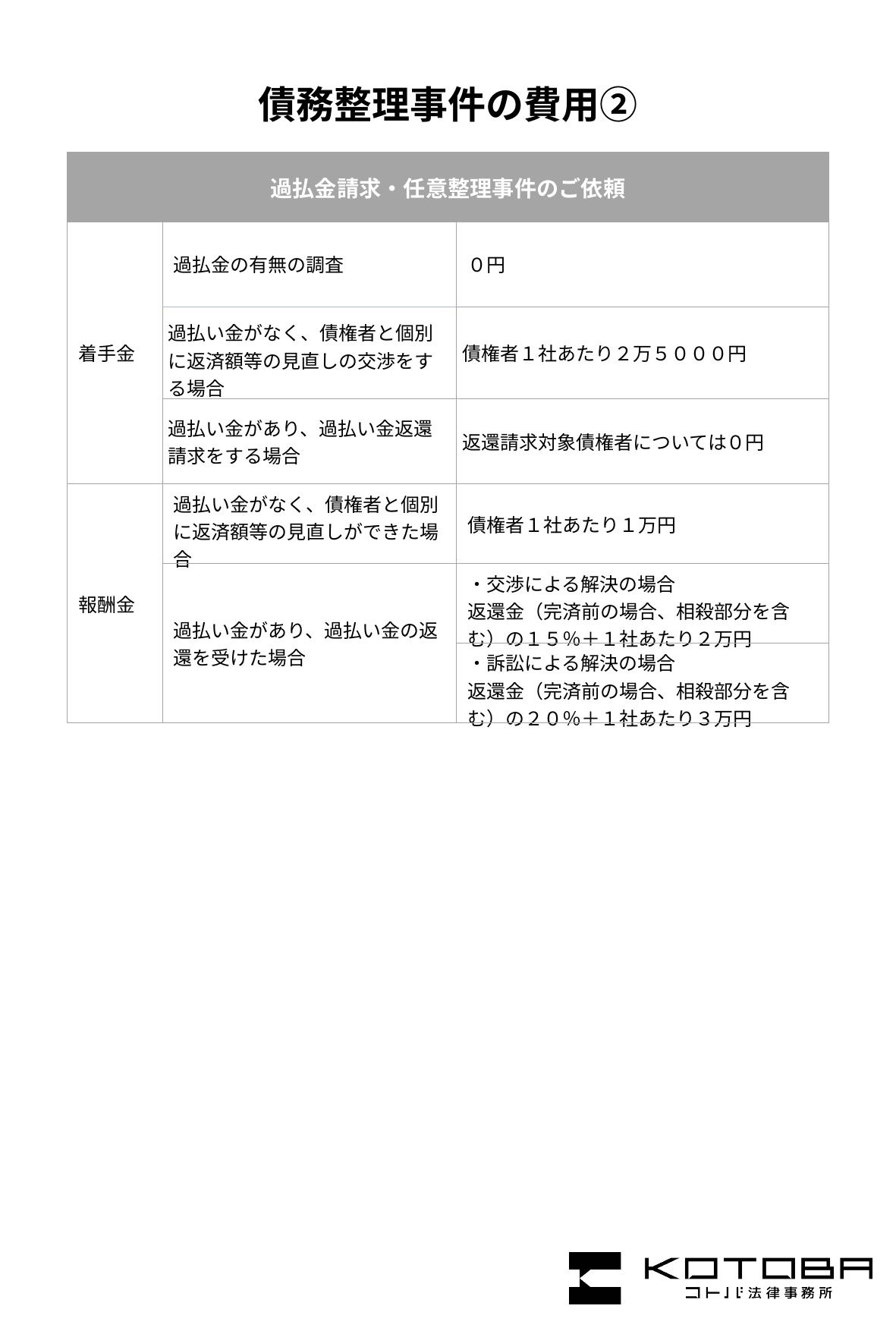

債務整理事件の費用②
| 過払金請求・任意整理事件のご依頼 |  |  |
| --- | --- | --- |
| 着手金 | 過払金の有無の調査 | ０円 |
|  | 過払い金がなく、債権者と個別に返済額等の見直しの交渉をする場合 | 債権者１社あたり２万５０００円 |
|  | 過払い金があり、過払い金返還請求をする場合 | 返還請求対象債権者については０円 |
| 報酬金 | 過払い金がなく、債権者と個別に返済額等の見直しができた場合 | 債権者１社あたり１万円 |
|  | 過払い金があり、過払い金の返還を受けた場合 | ・交渉による解決の場合 返還金（完済前の場合、相殺部分を含む）の１５％＋１社あたり２万円 |
|  |  | ・訴訟による解決の場合 返還金（完済前の場合、相殺部分を含む）の２０％＋１社あたり３万円 |